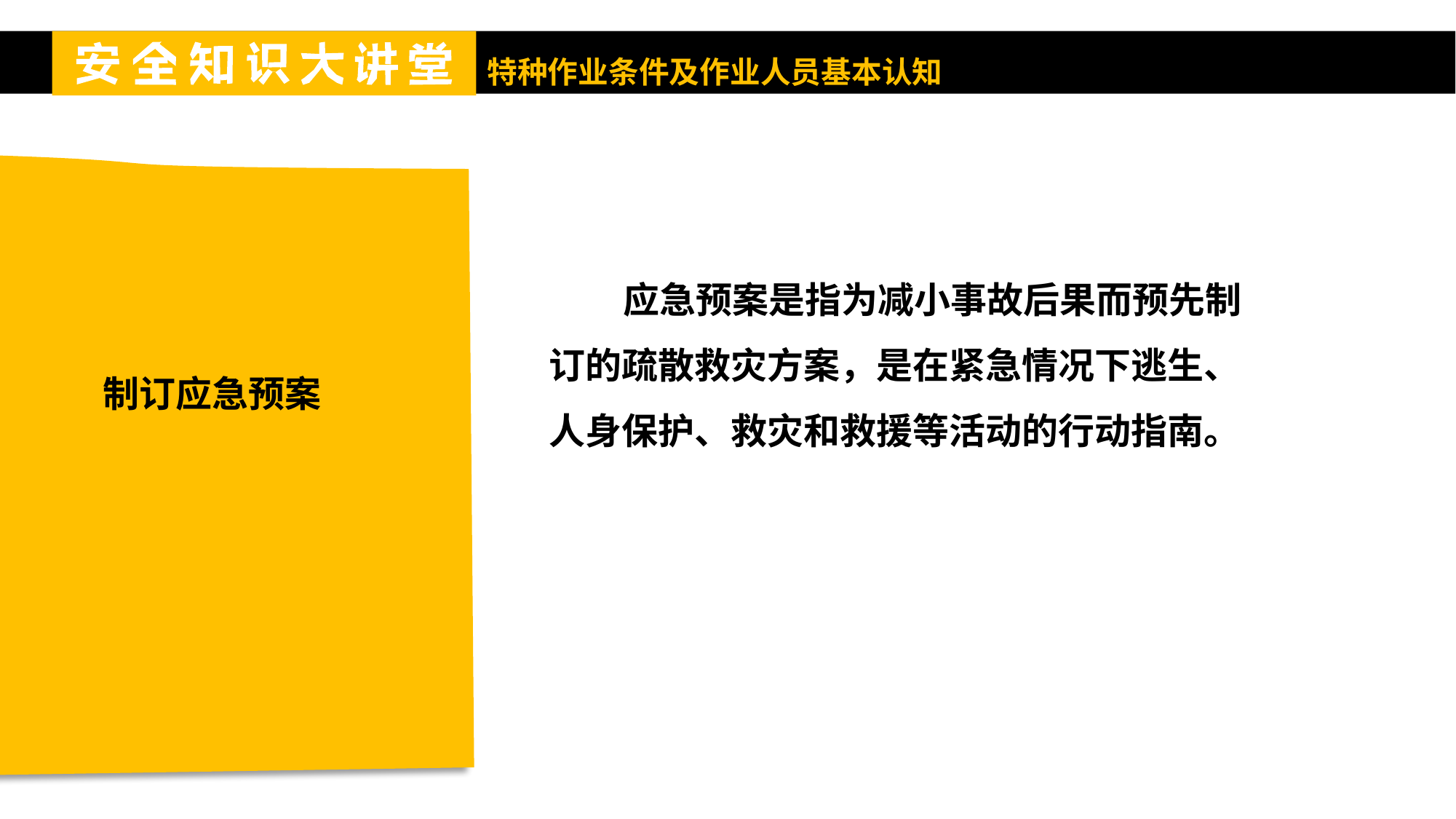

应急预案是指为减小事故后果而预先制订的疏散救灾方案，是在紧急情况下逃生、人身保护、救灾和救援等活动的行动指南。
制订应急预案